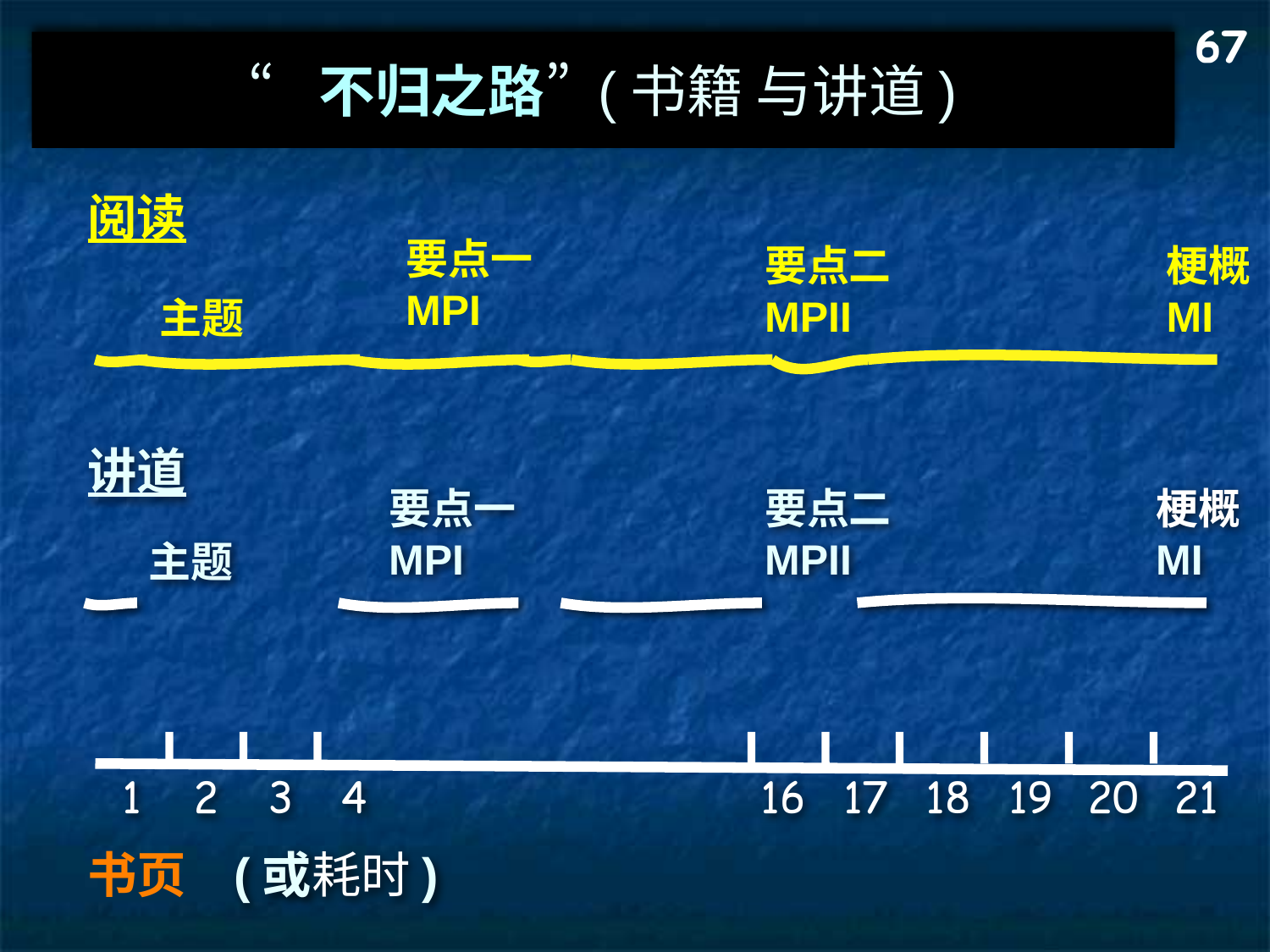

67
# “不归之路” (书籍 与讲道)
阅读
要点一
MPI
要点二
MPII
梗概
MI
主题

讲道
要点一
MPI
要点二
MPII
梗概
MI
主题

1
2
3
4
16
17
18
19
20
21
书页
(或耗时)